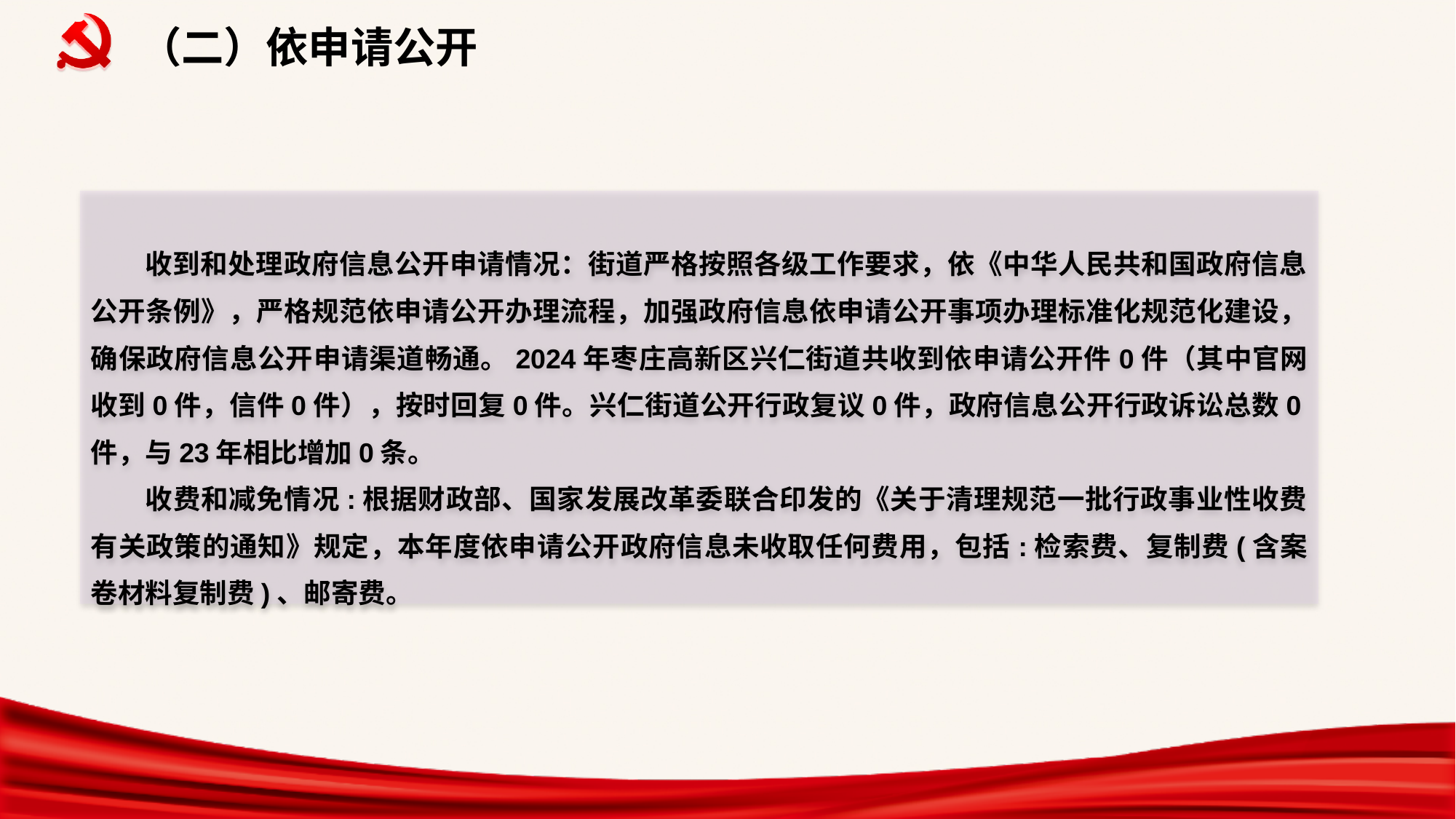

# （二）依申请公开

收到和处理政府信息公开申请情况：街道严格按照各级工作要求，依《中华人民共和国政府信息公开条例》，严格规范依申请公开办理流程，加强政府信息依申请公开事项办理标准化规范化建设，确保政府信息公开申请渠道畅通。2024年枣庄高新区兴仁街道共收到依申请公开件0件（其中官网收到0件，信件0件），按时回复0件。兴仁街道公开行政复议0件，政府信息公开行政诉讼总数0件，与23年相比增加0条。
收费和减免情况:根据财政部、国家发展改革委联合印发的《关于清理规范一批行政事业性收费有关政策的通知》规定，本年度依申请公开政府信息未收取任何费用，包括:检索费、复制费(含案卷材料复制费)、邮寄费。